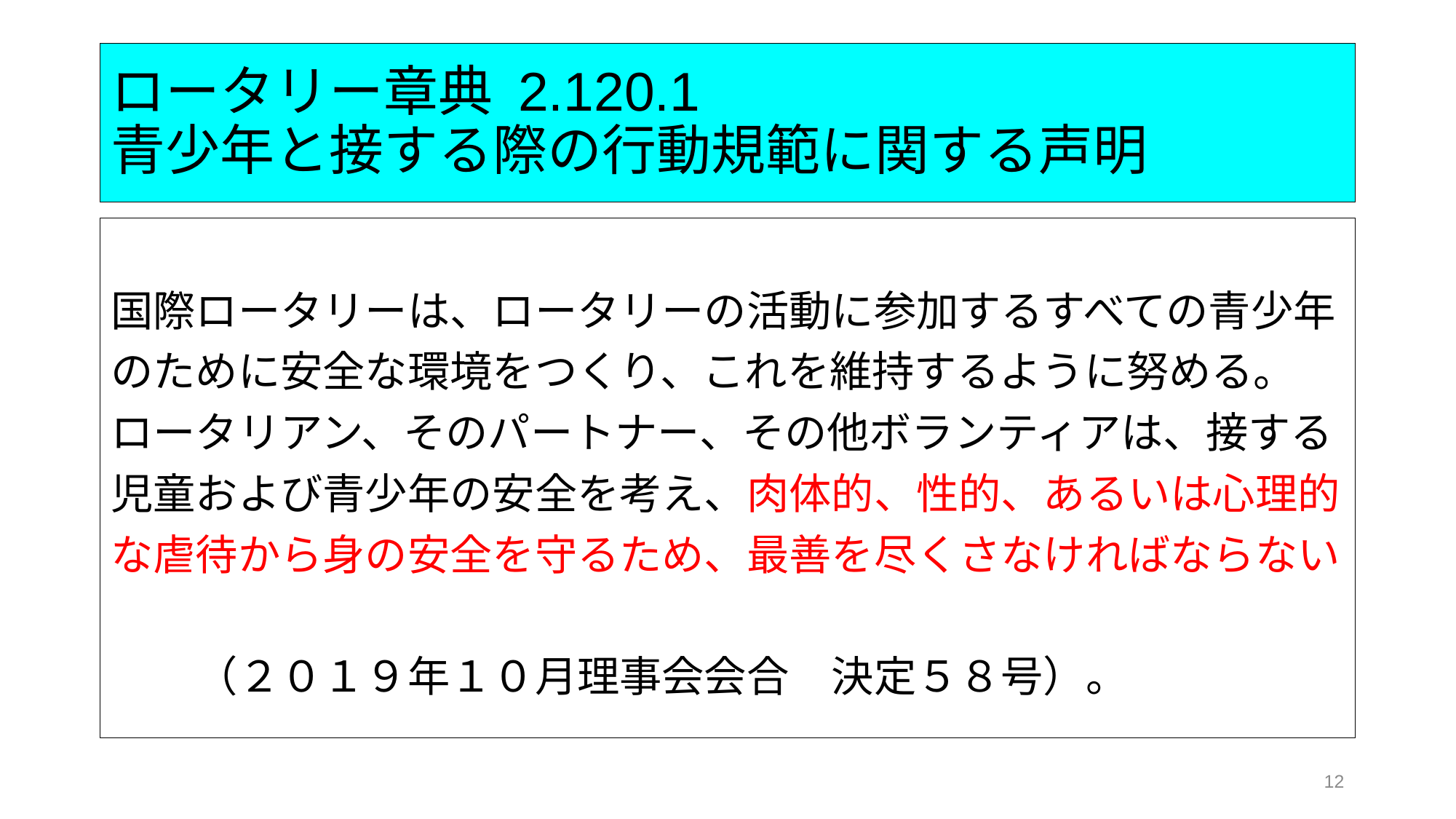

# ロータリー章典 2.120.1 青少年と接する際の行動規範に関する声明

国際ロータリーは、ロータリーの活動に参加するすべての青少年
のために安全な環境をつくり、これを維持するように努める。
ロータリアン、そのパートナー、その他ボランティアは、接する
児童および青少年の安全を考え、肉体的、性的、あるいは心理的
な虐待から身の安全を守るため、最善を尽くさなければならない

　　（２０１９年１０月理事会会合　決定５８号）。
12